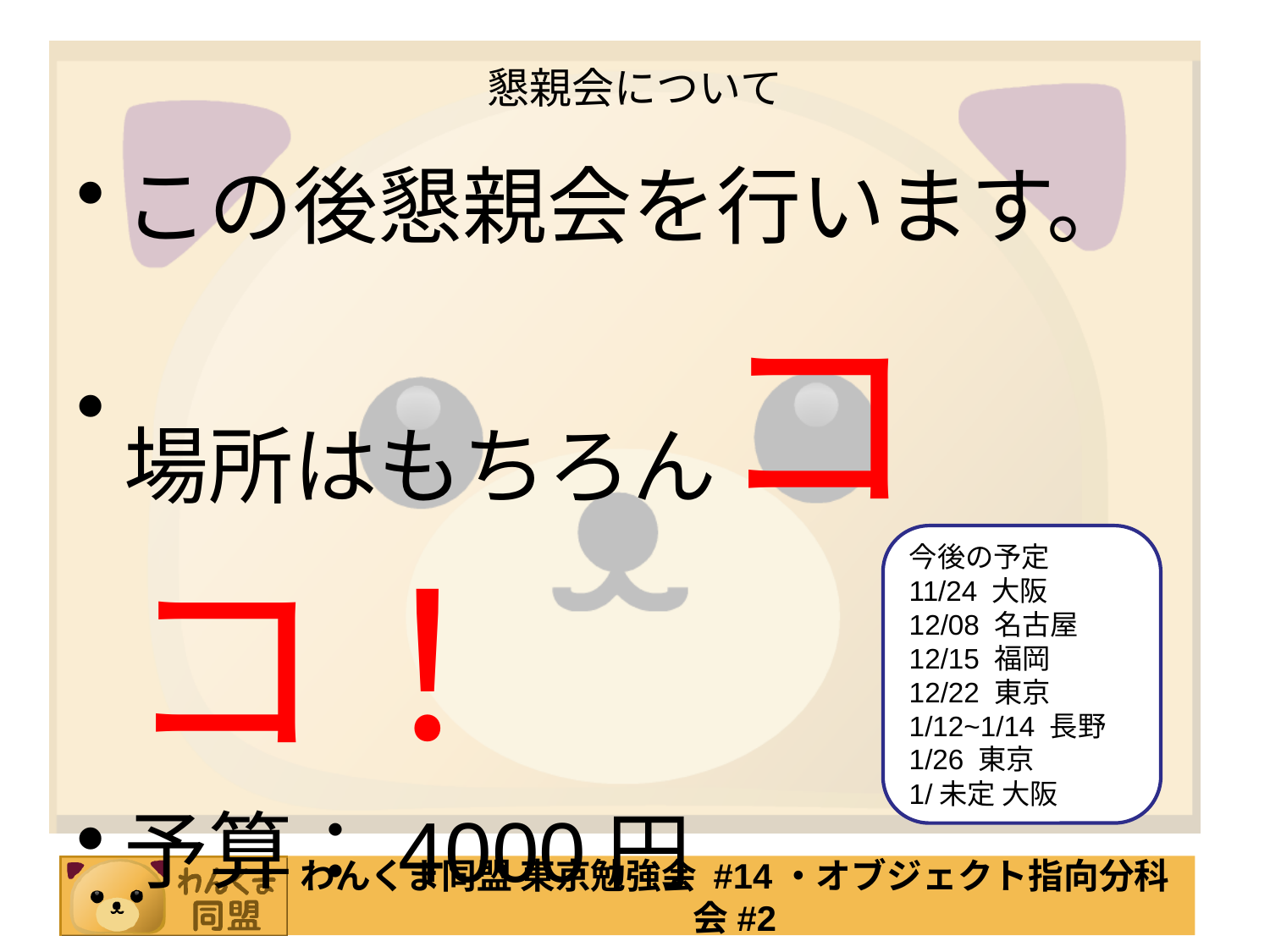

# 懇親会について
この後懇親会を行います。
場所はもちろんココ！
予算：4000円
今後の予定
11/24 大阪
12/08 名古屋
12/15 福岡
12/22 東京
1/12~1/14 長野
1/26 東京
1/未定 大阪